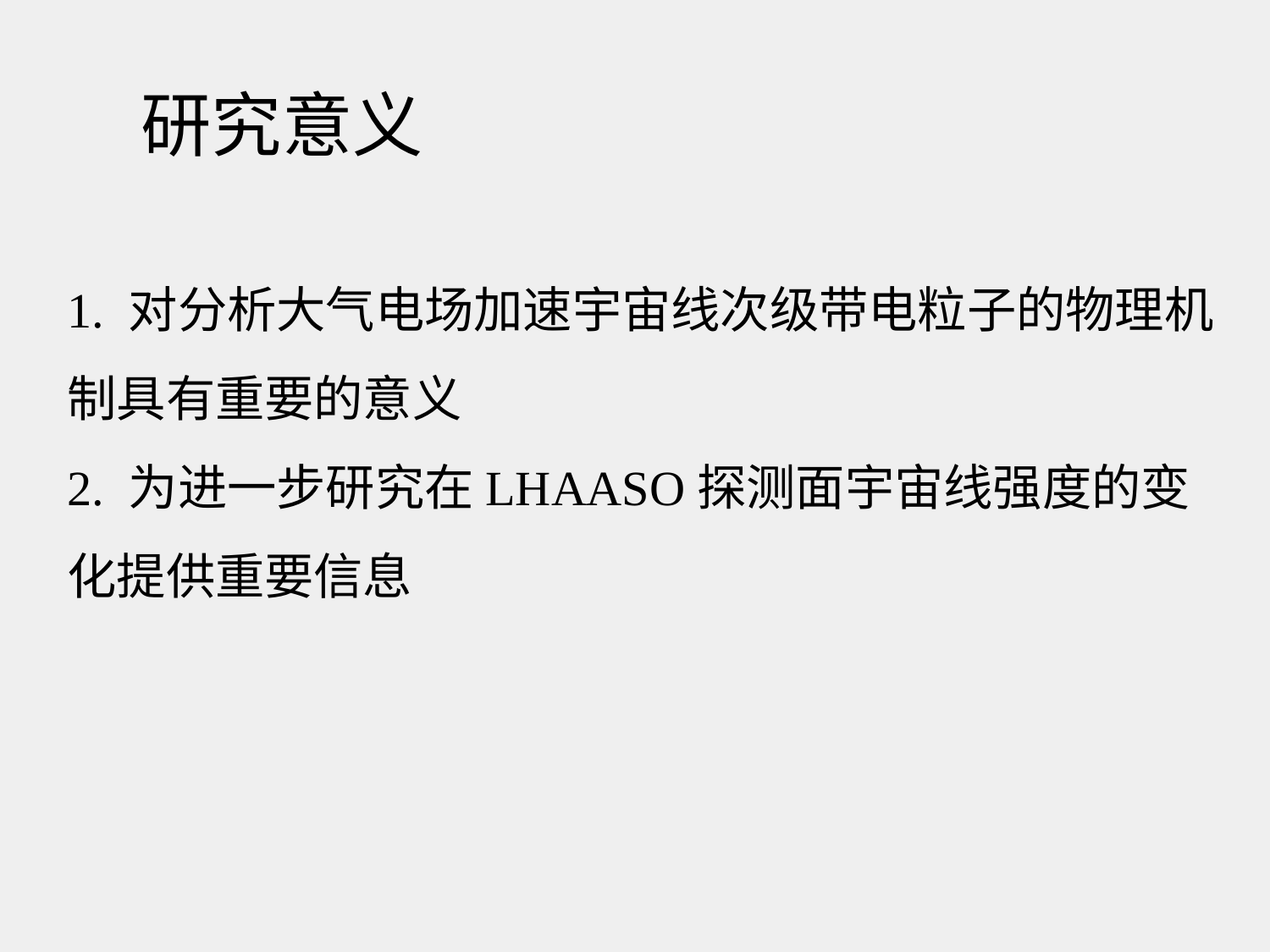

研究意义
1. 对分析大气电场加速宇宙线次级带电粒子的物理机制具有重要的意义
2. 为进一步研究在LHAASO探测面宇宙线强度的变化提供重要信息